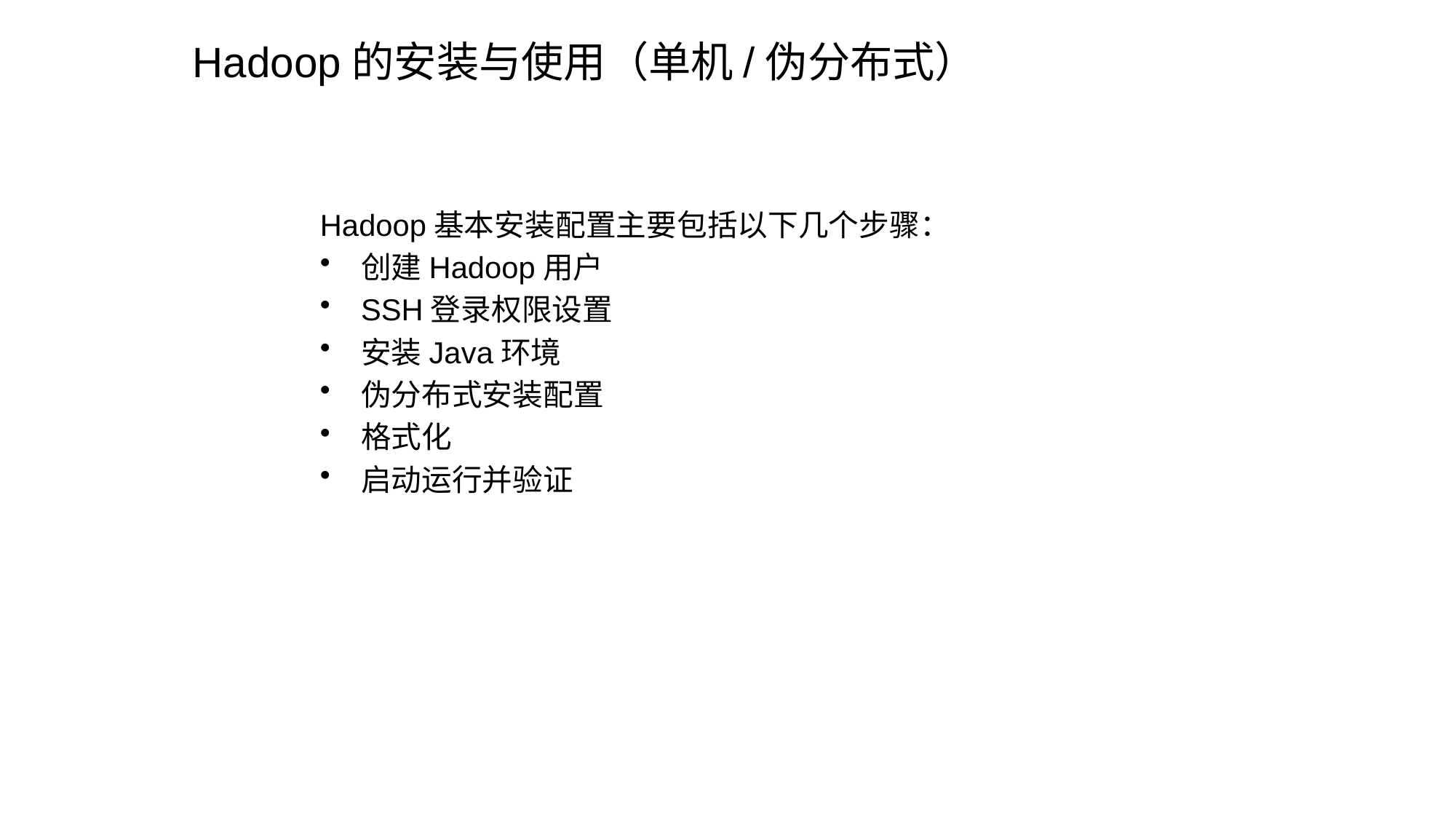

Hadoop的安装与使用（单机/伪分布式）
Hadoop基本安装配置主要包括以下几个步骤：
创建Hadoop用户
SSH登录权限设置
安装Java环境
伪分布式安装配置
格式化
启动运行并验证